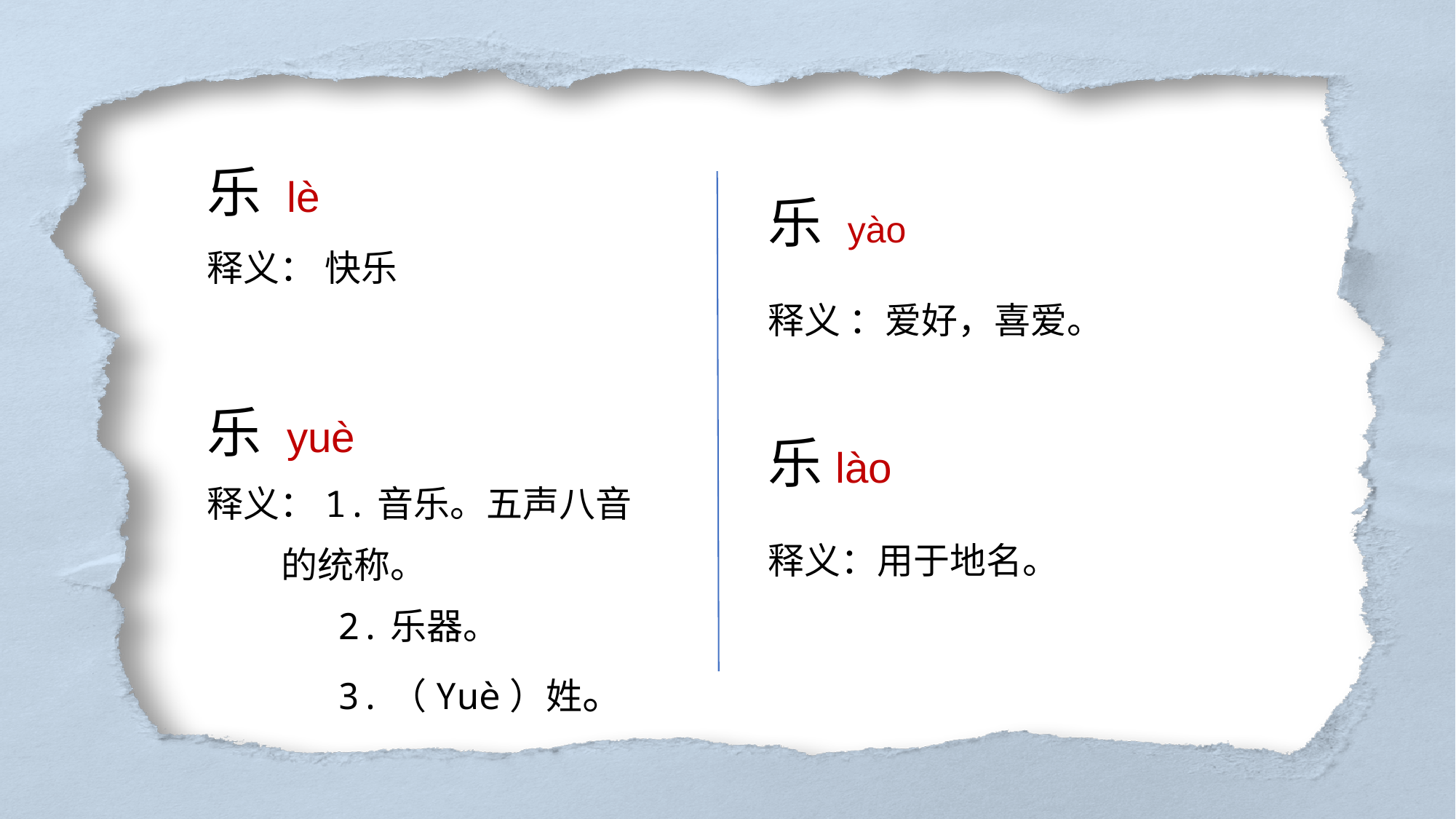

乐 lè
释义： 快乐

乐 yuè
释义：1.音乐。五声八音
        的统称。
      2.乐器。
      3.（Yuè）姓。

乐 yào

释义 ：爱好，喜爱。

乐lào

释义：用于地名。